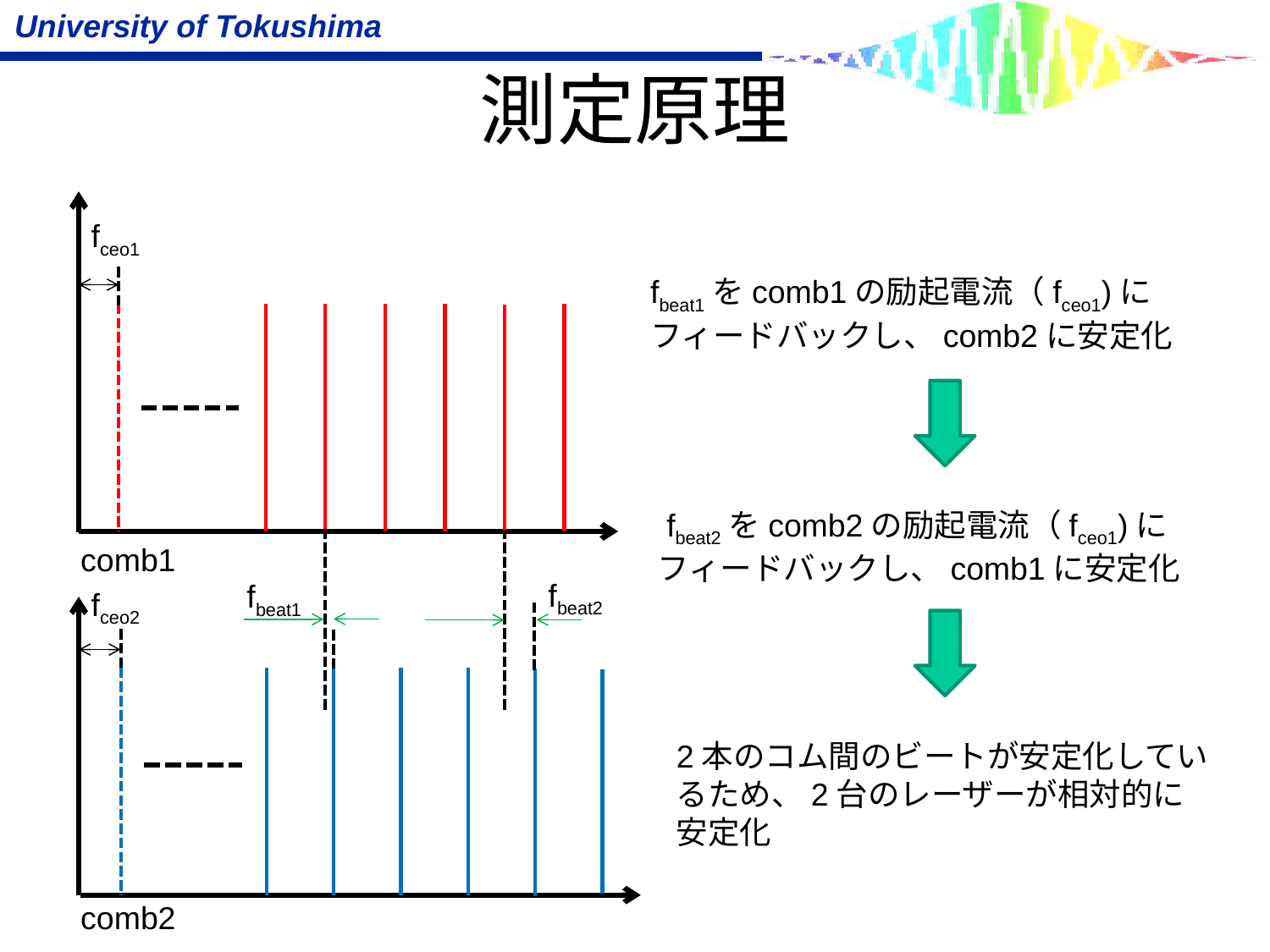

# 測定原理
fceo1
comb1
fbeat2
fbeat1
fceo2
fbeat1をcomb1の励起電流（fceo1)にフィードバックし、comb2に安定化

 fbeat2をcomb2の励起電流（fceo1)にフィードバックし、comb1に安定化

2本のコム間のビートが安定化しているため、2台のレーザーが相対的に安定化
comb2